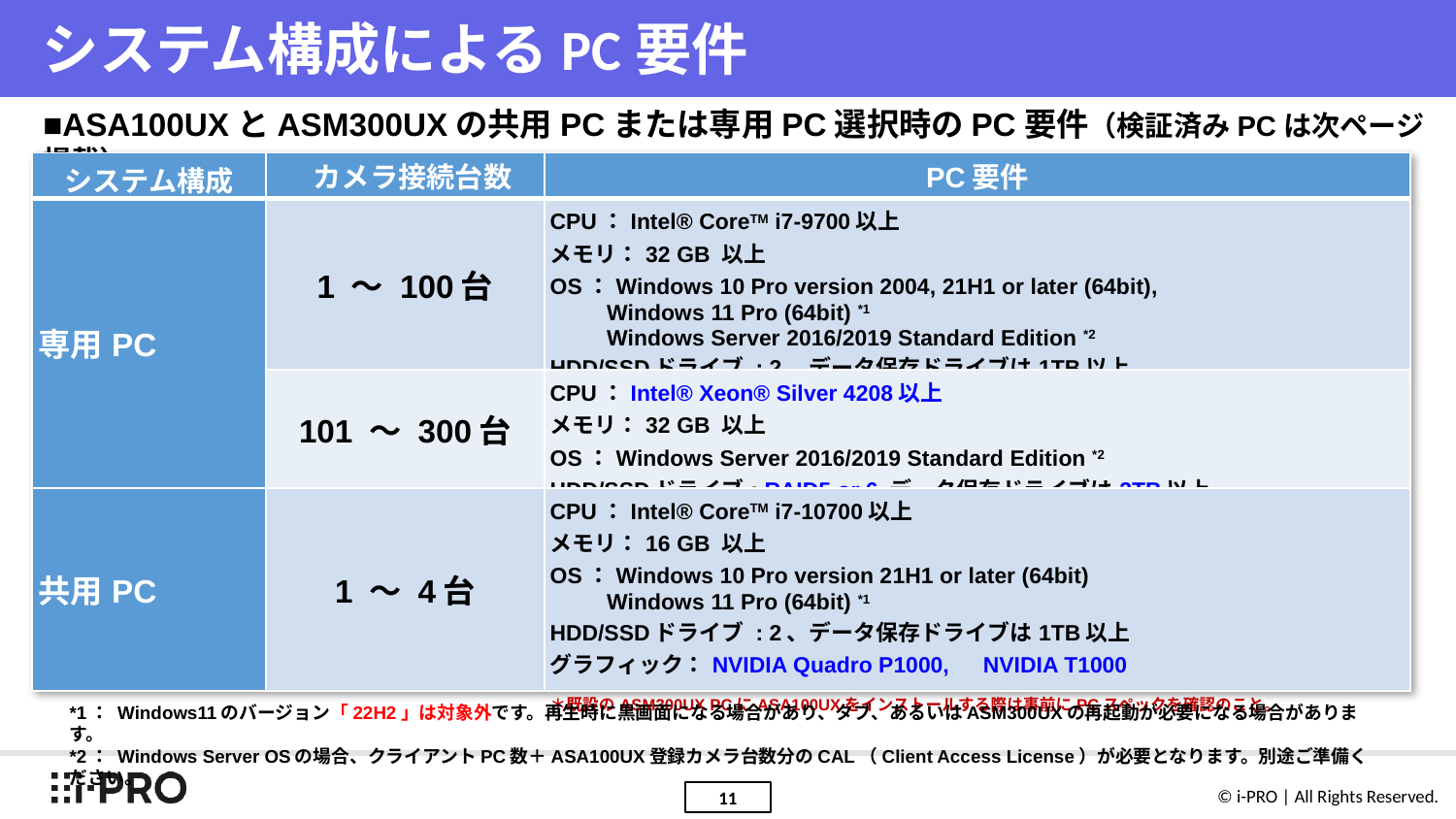

# システム構成によるPC要件
■ASA100UXとASM300UXの共用PCまたは専用PC選択時のPC要件（検証済みPCは次ページ掲載）
| システム構成 | カメラ接続台数 | PC要件 |
| --- | --- | --- |
| 専用PC | 1 ～ 100台 | CPU：Intel® CoreTM i7-9700以上 メモリ：32 GB 以上 OS：Windows 10 Pro version 2004, 21H1 or later (64bit), Windows 11 Pro (64bit) \*1 Windows Server 2016/2019 Standard Edition \*2 HDD/SSDドライブ : 2、データ保存ドライブは1TB以上 |
|  | 101 ～ 300台 | CPU：Intel® Xeon® Silver 4208以上 メモリ：32 GB 以上 OS：Windows Server 2016/2019 Standard Edition \*2 HDD/SSDドライブ: RAID5 or 6,データ保存ドライブは2TB以上 |
| 共用PC | 1 ～ 4台 | CPU：Intel® CoreTM i7-10700以上 メモリ：16 GB 以上 OS：Windows 10 Pro version 21H1 or later (64bit) Windows 11 Pro (64bit) \*1 HDD/SSDドライブ : 2、データ保存ドライブは1TB以上 グラフィック：NVIDIA Quadro P1000,　NVIDIA T1000 ＊既設のASM300UX PCにASA100UXをインストールする際は事前にPCスペックを確認のこと。 |
*1： Windows11のバージョン「22H2」は対象外です。再生時に黒画面になる場合があり、タブ、あるいはASM300UXの再起動が必要になる場合があります。
*2： Windows Server OSの場合、クライアントPC数＋ASA100UX登録カメラ台数分のCAL（Client Access License）が必要となります。別途ご準備ください。